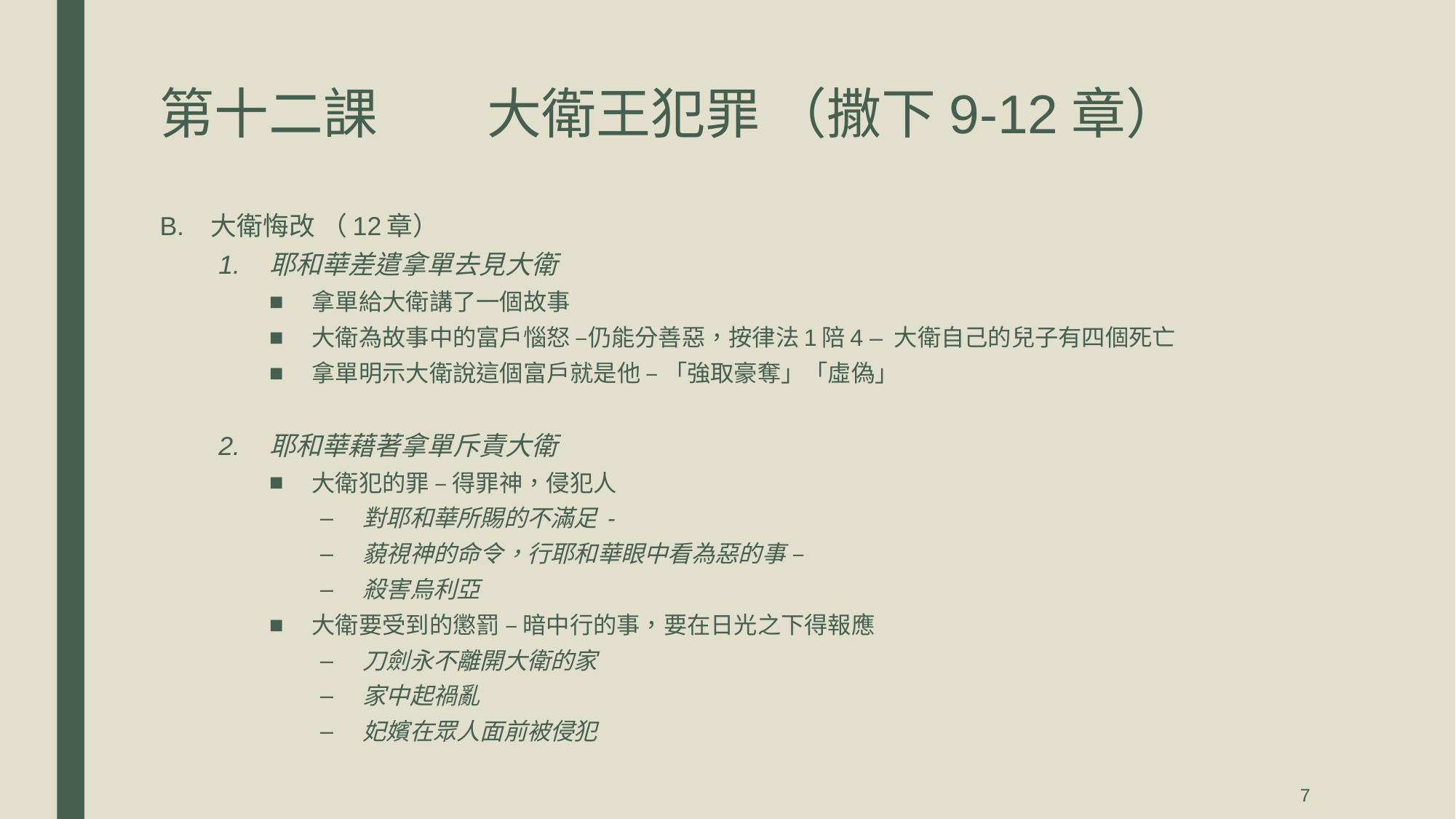

# 第十二課	大衛王犯罪 （撒下9-12章）
大衛悔改 （12章）
耶和華差遣拿單去見大衛
拿單給大衛講了一個故事
大衛為故事中的富戶惱怒 –仍能分善惡，按律法1陪4 – 大衛自己的兒子有四個死亡
拿單明示大衛說這個富戶就是他 – 「強取豪奪」「虛偽」

耶和華藉著拿單斥責大衛
大衛犯的罪 – 得罪神，侵犯人
對耶和華所賜的不滿足 -
藐視神的命令，行耶和華眼中看為惡的事 –
殺害烏利亞
大衛要受到的懲罰 – 暗中行的事，要在日光之下得報應
刀劍永不離開大衛的家
家中起禍亂
妃嬪在眾人面前被侵犯

7